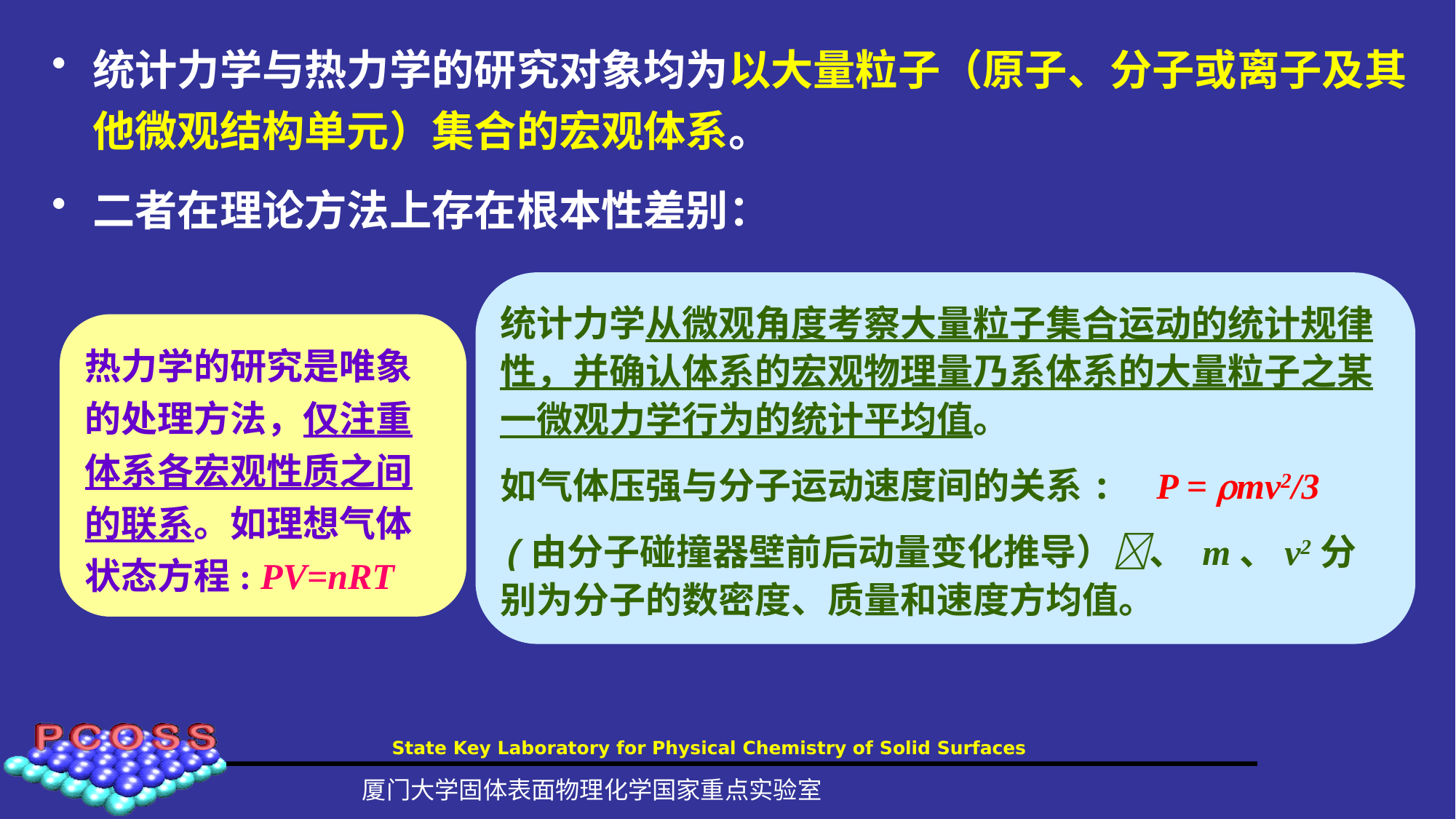

统计力学与热力学的研究对象均为以大量粒子（原子、分子或离子及其他微观结构单元）集合的宏观体系。
二者在理论方法上存在根本性差别：
统计力学从微观角度考察大量粒子集合运动的统计规律性，并确认体系的宏观物理量乃系体系的大量粒子之某一微观力学行为的统计平均值。
如气体压强与分子运动速度间的关系:  P = ρmv2/3
(由分子碰撞器壁前后动量变化推导）ρ、 m、v2分别为分子的数密度、质量和速度方均值。
热力学的研究是唯象的处理方法，仅注重体系各宏观性质之间的联系。如理想气体状态方程: PV=nRT